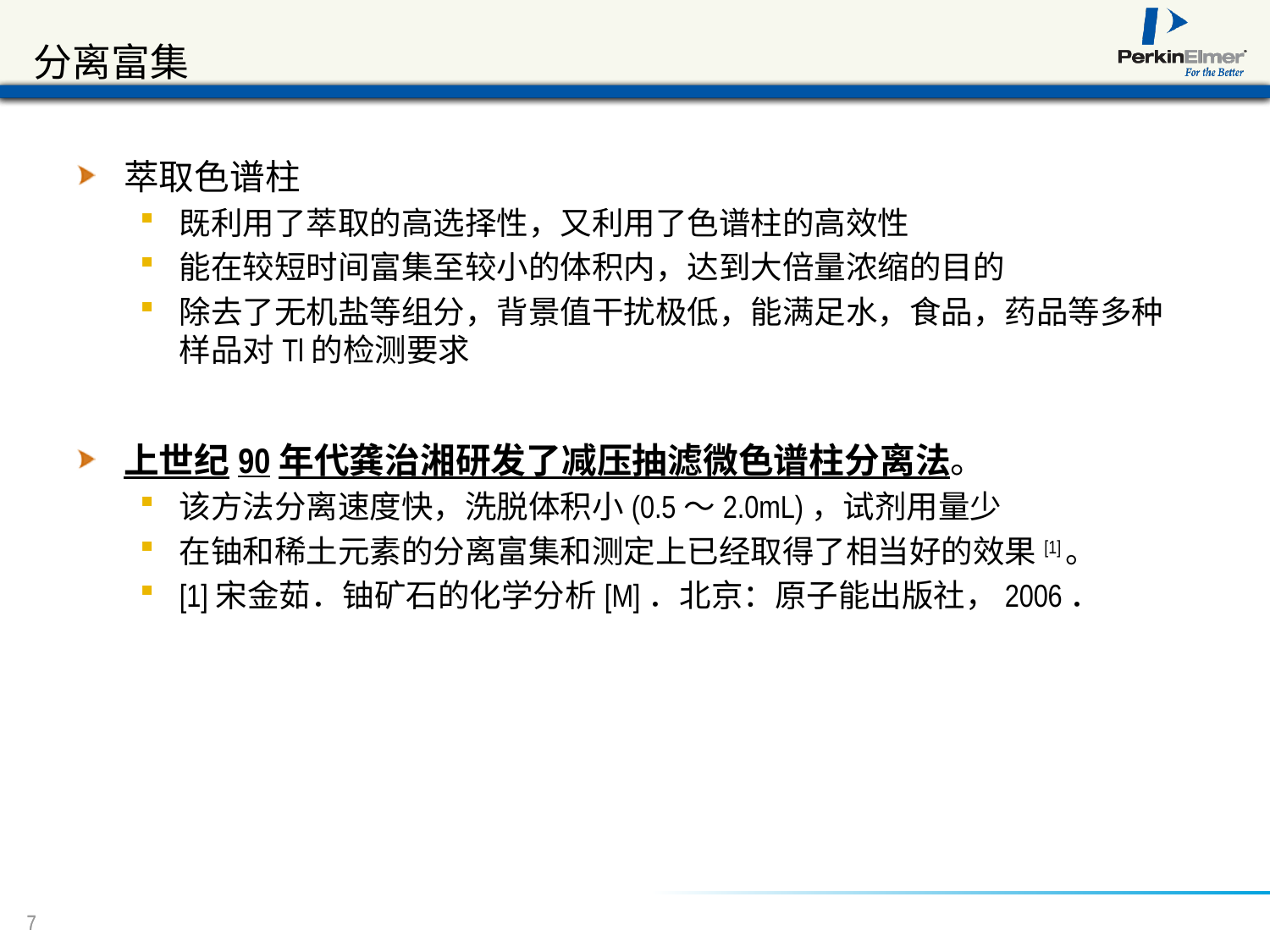

# 分离富集
萃取色谱柱
既利用了萃取的高选择性，又利用了色谱柱的高效性
能在较短时间富集至较小的体积内，达到大倍量浓缩的目的
除去了无机盐等组分，背景值干扰极低，能满足水，食品，药品等多种样品对Tl的检测要求

上世纪90年代龚治湘研发了减压抽滤微色谱柱分离法。
该方法分离速度快，洗脱体积小(0.5～2.0mL)，试剂用量少
在铀和稀土元素的分离富集和测定上已经取得了相当好的效果[1]。
[1]宋金茹．铀矿石的化学分析[M]．北京：原子能出版社，2006．